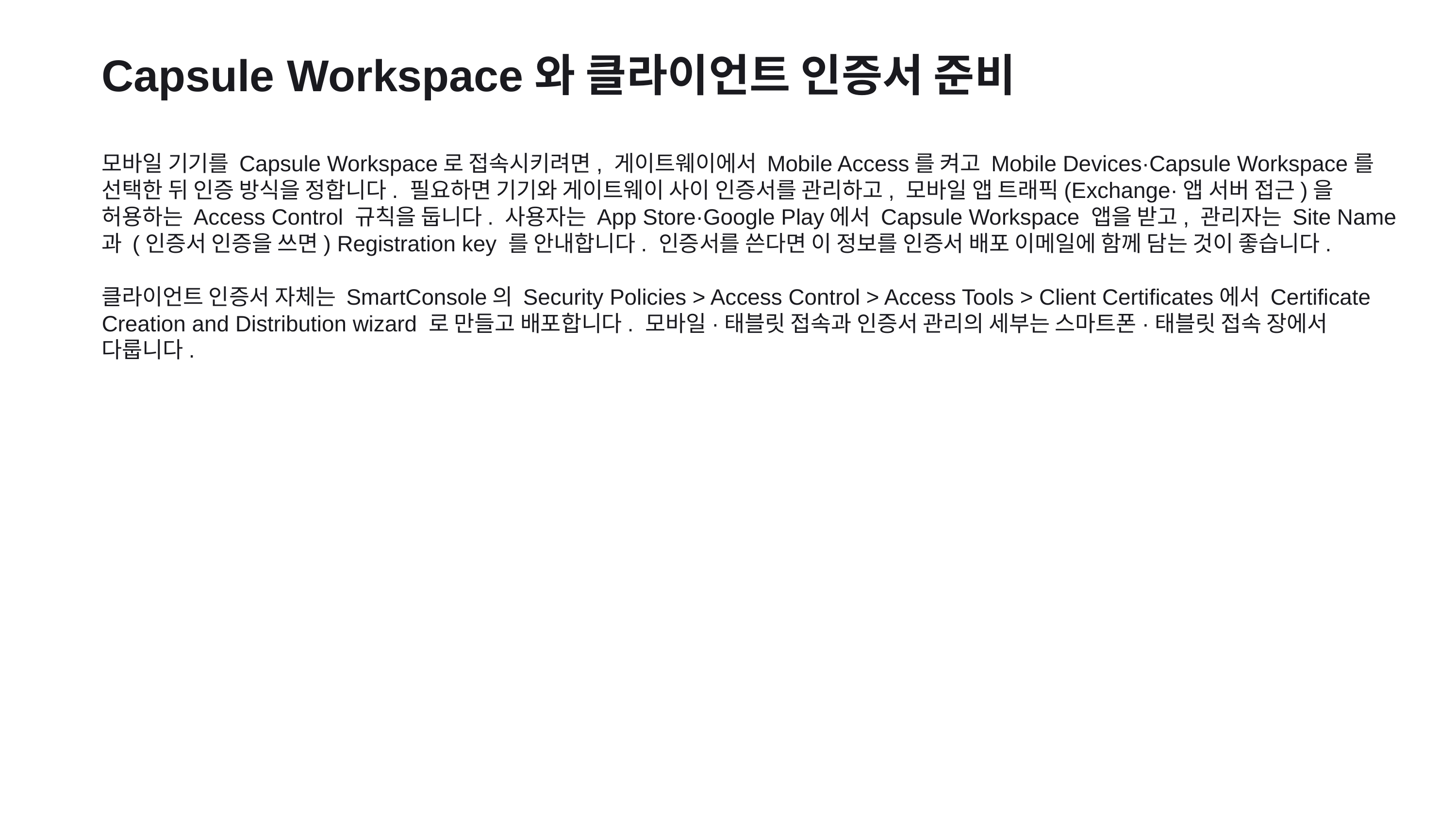

Capsule Workspace와 클라이언트 인증서 준비
모바일 기기를 Capsule Workspace로 접속시키려면, 게이트웨이에서 Mobile Access를 켜고 Mobile Devices·Capsule Workspace를 선택한 뒤 인증 방식을 정합니다. 필요하면 기기와 게이트웨이 사이 인증서를 관리하고, 모바일 앱 트래픽(Exchange·앱 서버 접근)을 허용하는 Access Control 규칙을 둡니다. 사용자는 App Store·Google Play에서 Capsule Workspace 앱을 받고, 관리자는 Site Name 과 (인증서 인증을 쓰면) Registration key 를 안내합니다. 인증서를 쓴다면 이 정보를 인증서 배포 이메일에 함께 담는 것이 좋습니다.

클라이언트 인증서 자체는 SmartConsole의 Security Policies > Access Control > Access Tools > Client Certificates에서 Certificate Creation and Distribution wizard 로 만들고 배포합니다. 모바일·태블릿 접속과 인증서 관리의 세부는 스마트폰·태블릿 접속 장에서 다룹니다.